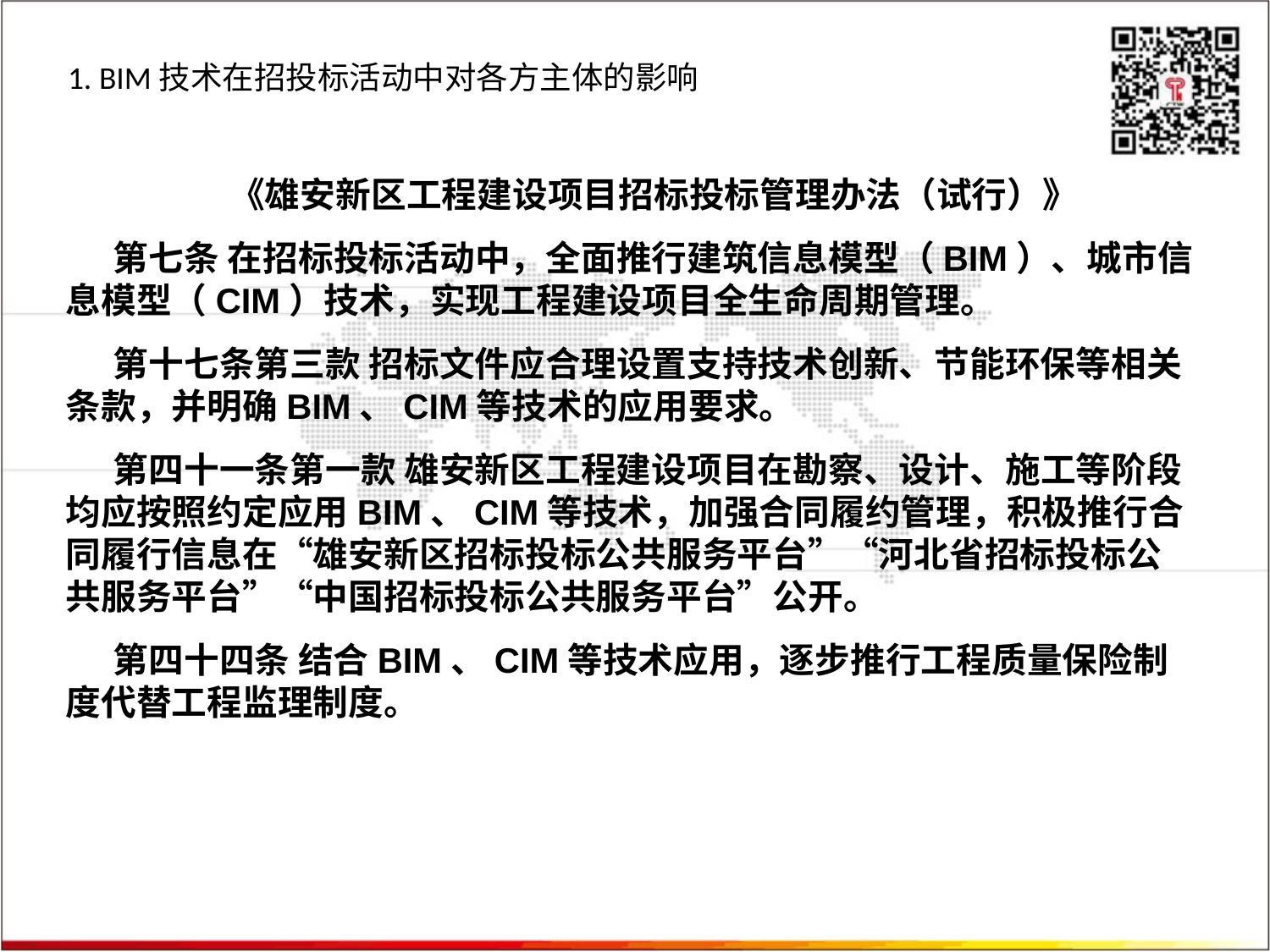

第7章   招标投标争议的解决
1. BIM技术在招投标活动中对各方主体的影响   招标投标争议的解决
《雄安新区工程建设项目招标投标管理办法（试行）》
第七条 在招标投标活动中，全面推行建筑信息模型（BIM）、城市信息模型（CIM）技术，实现工程建设项目全生命周期管理。
第十七条第三款 招标文件应合理设置支持技术创新、节能环保等相关条款，并明确BIM、CIM等技术的应用要求。
第四十一条第一款 雄安新区工程建设项目在勘察、设计、施工等阶段均应按照约定应用BIM、CIM等技术，加强合同履约管理，积极推行合同履行信息在“雄安新区招标投标公共服务平台”“河北省招标投标公共服务平台”“中国招标投标公共服务平台”公开。
第四十四条 结合BIM、CIM等技术应用，逐步推行工程质量保险制度代替工程监理制度。